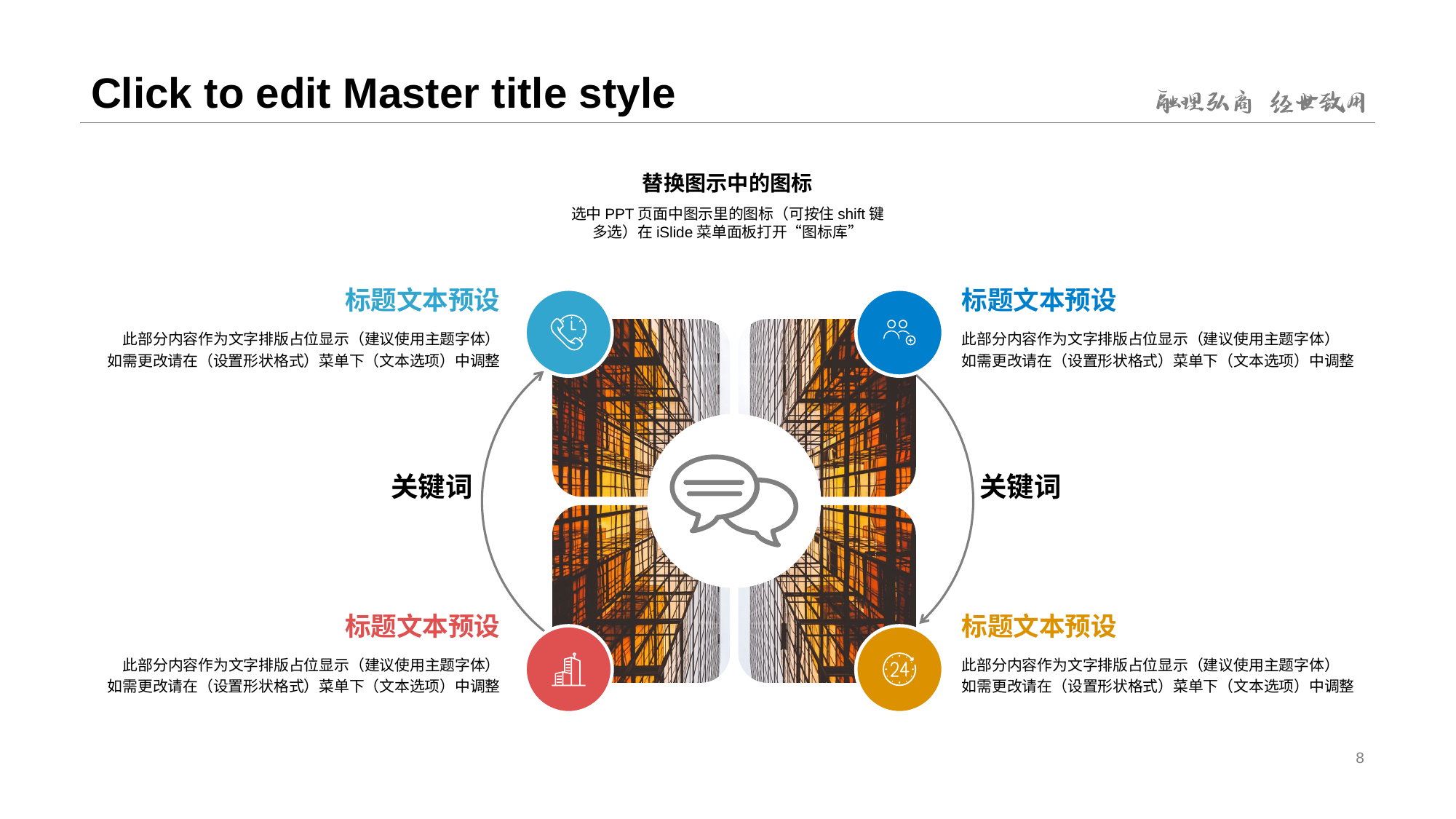

# Click to edit Master title style
替换图示中的图标
选中PPT页面中图示里的图标（可按住shift键多选）在iSlide菜单面板打开“图标库”
标题文本预设
标题文本预设

此部分内容作为文字排版占位显示（建议使用主题字体）
如需更改请在（设置形状格式）菜单下（文本选项）中调整
此部分内容作为文字排版占位显示（建议使用主题字体）
如需更改请在（设置形状格式）菜单下（文本选项）中调整

关键词

关键词
标题文本预设
标题文本预设

此部分内容作为文字排版占位显示（建议使用主题字体）
如需更改请在（设置形状格式）菜单下（文本选项）中调整
此部分内容作为文字排版占位显示（建议使用主题字体）
如需更改请在（设置形状格式）菜单下（文本选项）中调整

8